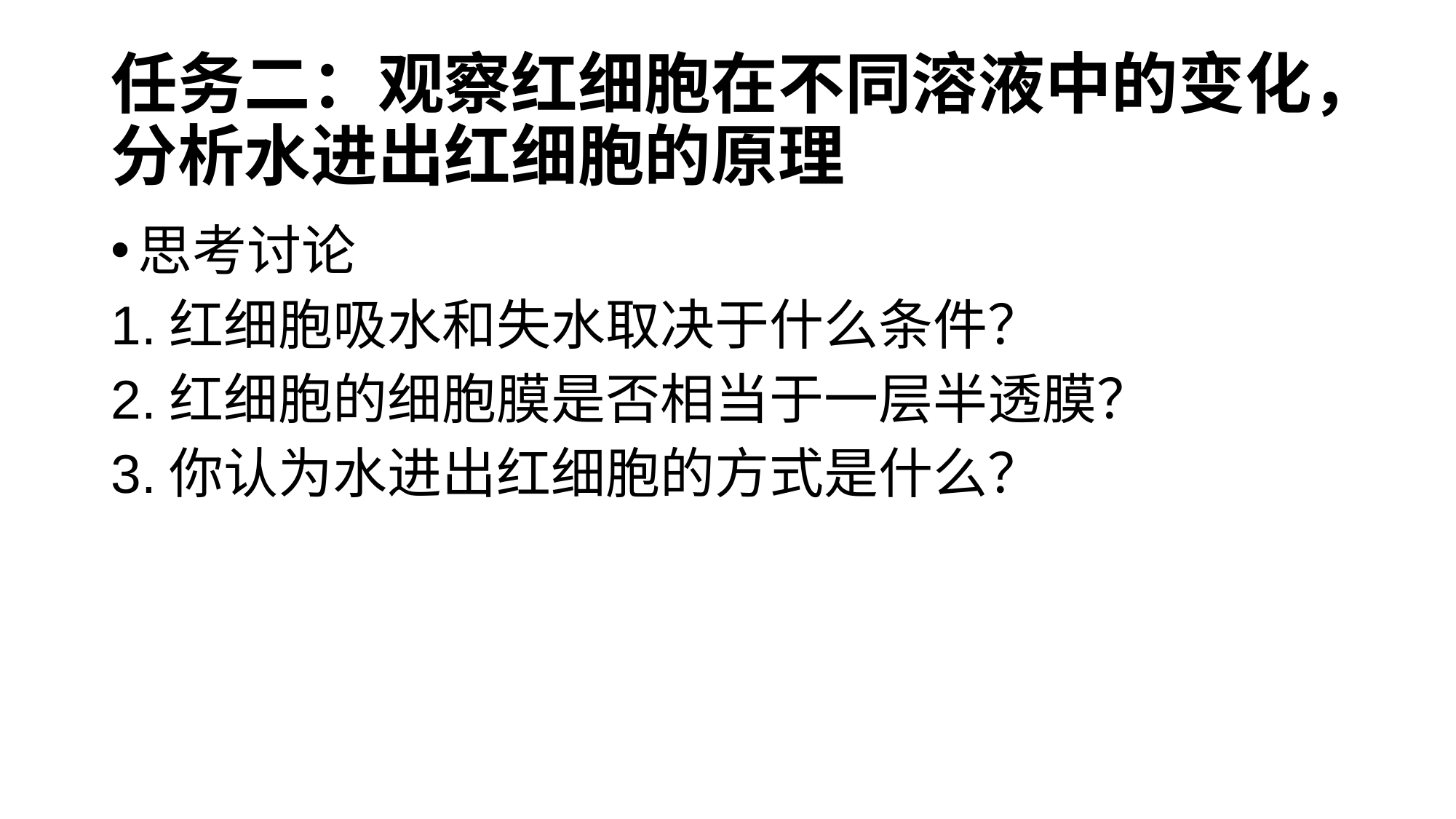

# 任务二：观察红细胞在不同溶液中的变化，分析水进出红细胞的原理
思考讨论
1.红细胞吸水和失水取决于什么条件？
2.红细胞的细胞膜是否相当于一层半透膜？
3.你认为水进出红细胞的方式是什么？